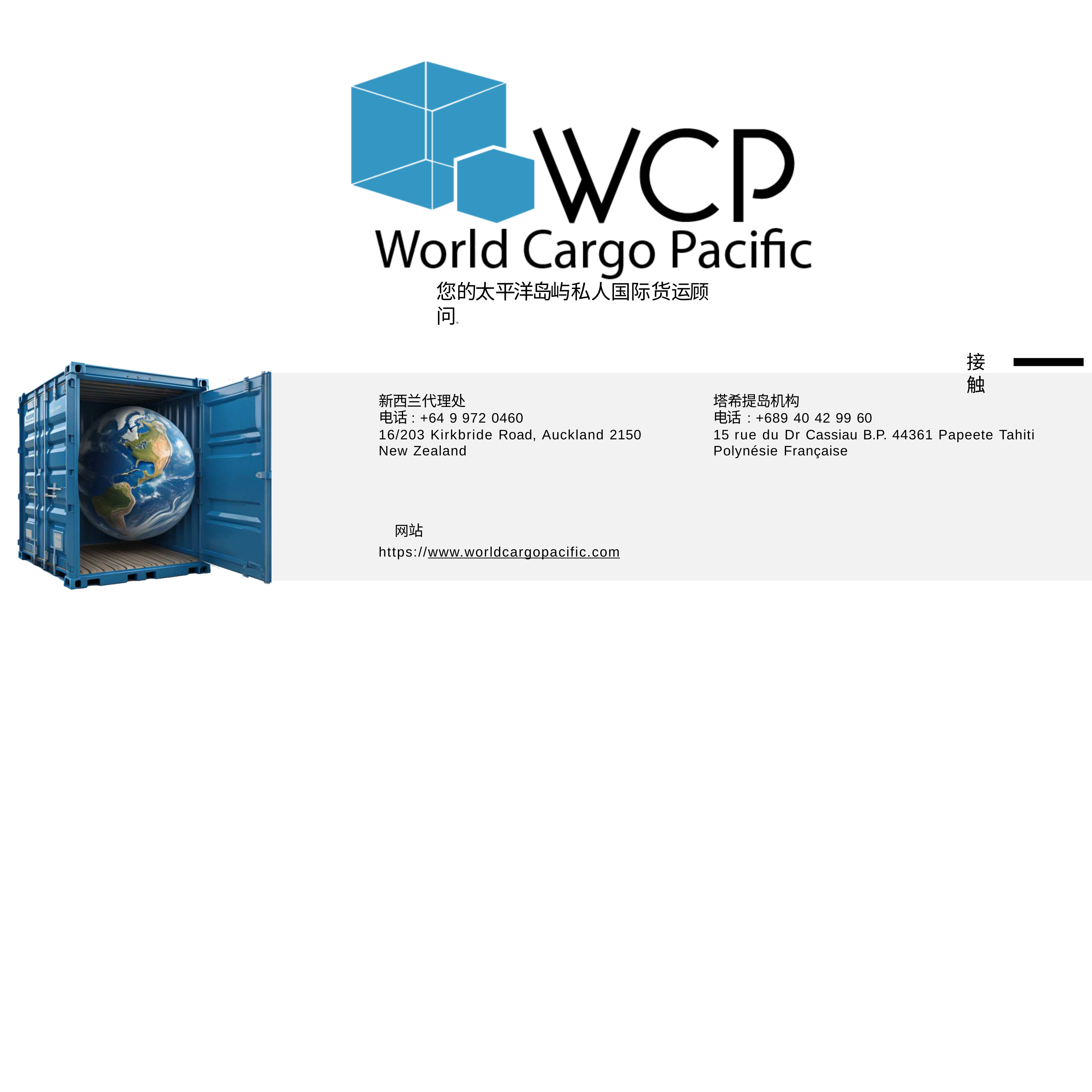

# 您的太平洋岛屿私⼈国际货运顾问。
接触
新西兰代理处
电话: +64 9 972 0460
16/203 Kirkbride Road, Auckland 2150 New Zealand
塔希提岛机构
电话 : +689 40 42 99 60
15 rue du Dr Cassiau B.P. 44361 Papeete Tahiti Polynésie Française
⽹站
https://www.worldcargopacific.com